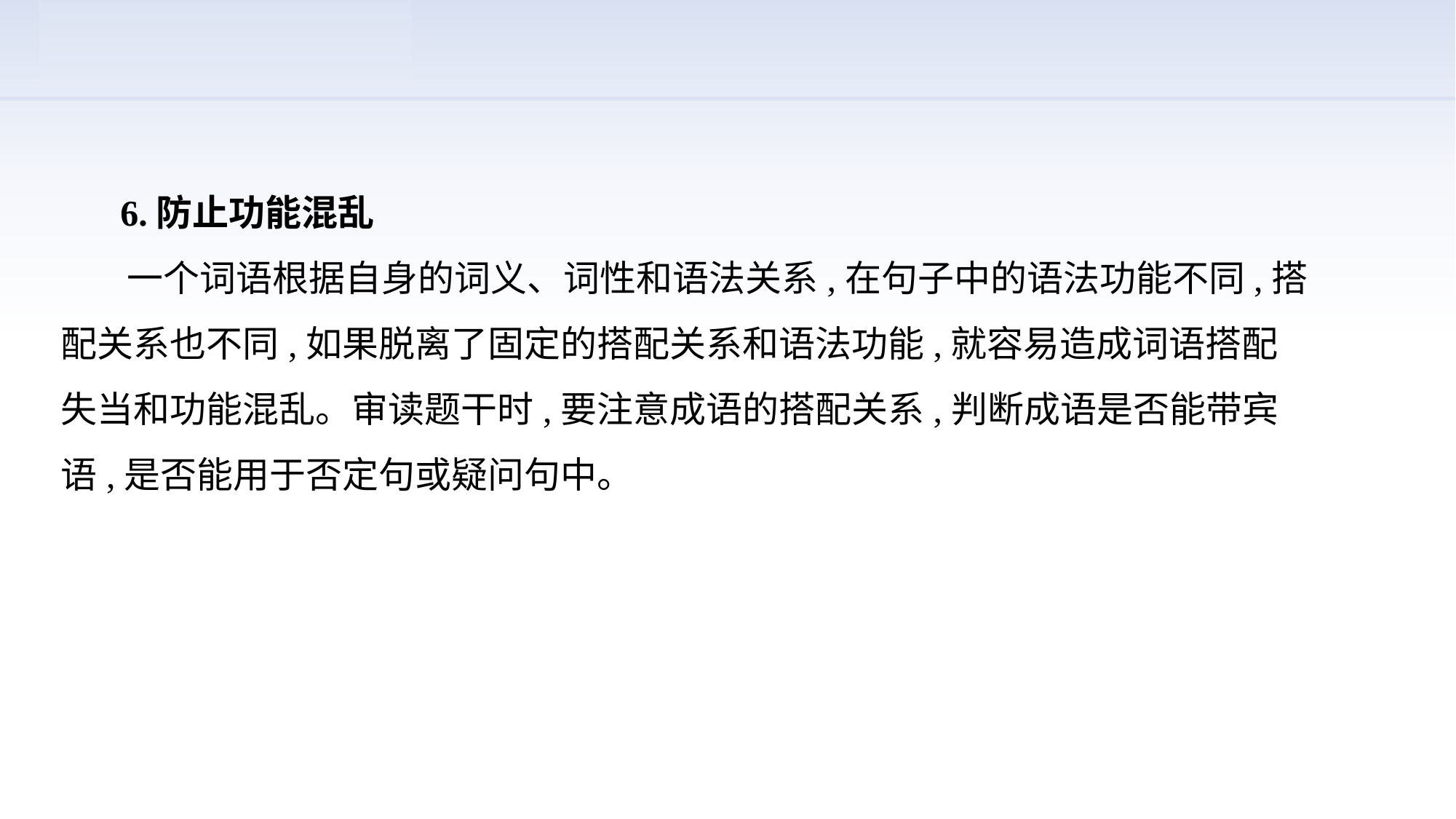

6.防止功能混乱
       一个词语根据自身的词义、词性和语法关系,在句子中的语法功能不同,搭配关系也不同,如果脱离了固定的搭配关系和语法功能,就容易造成词语搭配失当和功能混乱。审读题干时,要注意成语的搭配关系,判断成语是否能带宾语,是否能用于否定句或疑问句中。